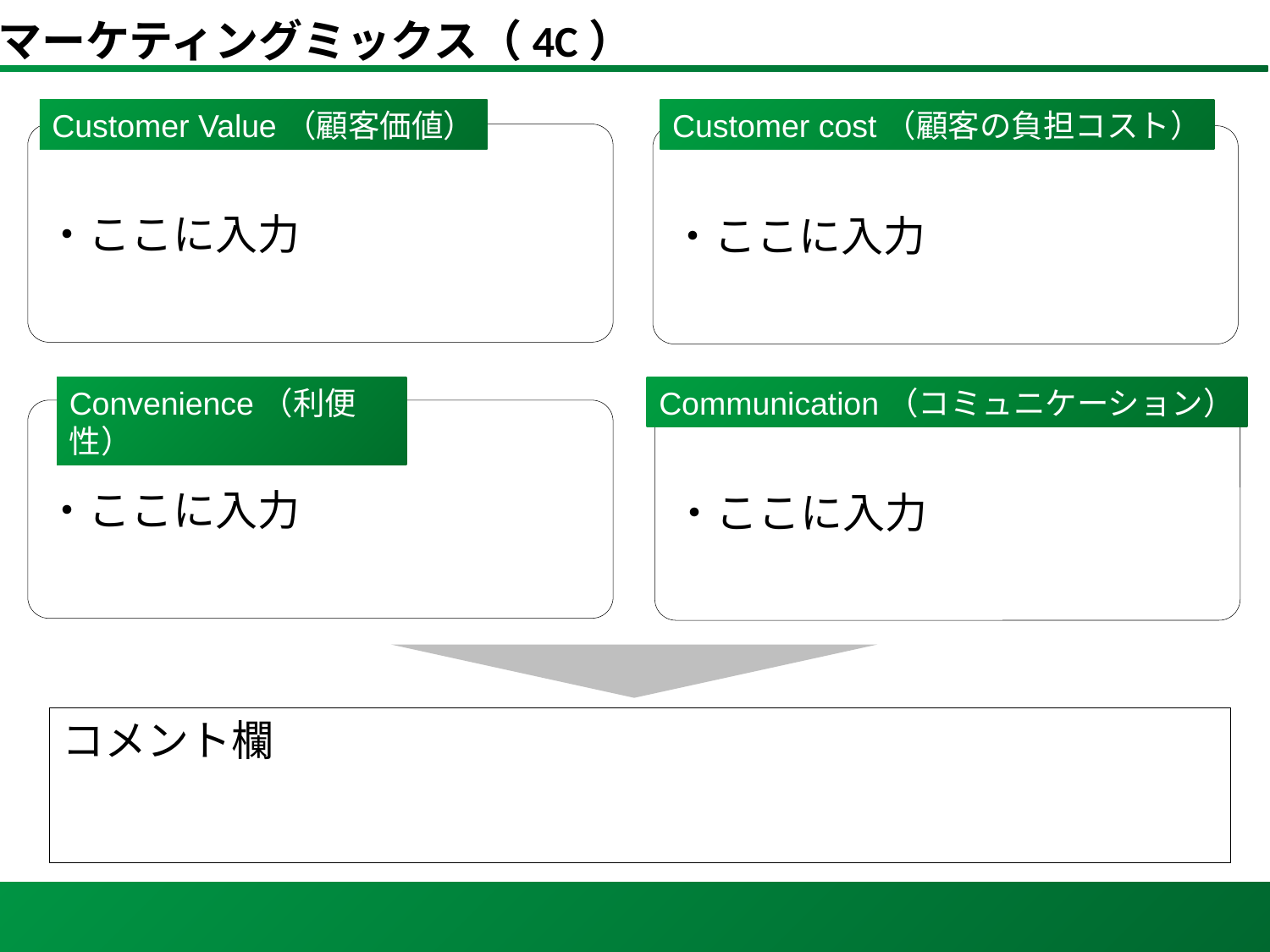

マーケティングミックス（4C）

Customer Value（顧客価値）
Customer cost（顧客の負担コスト）
・ここに入力
・ここに入力
Convenience（利便性）
Communication（コミュニケーション）
・ここに入力
・ここに入力

コメント欄